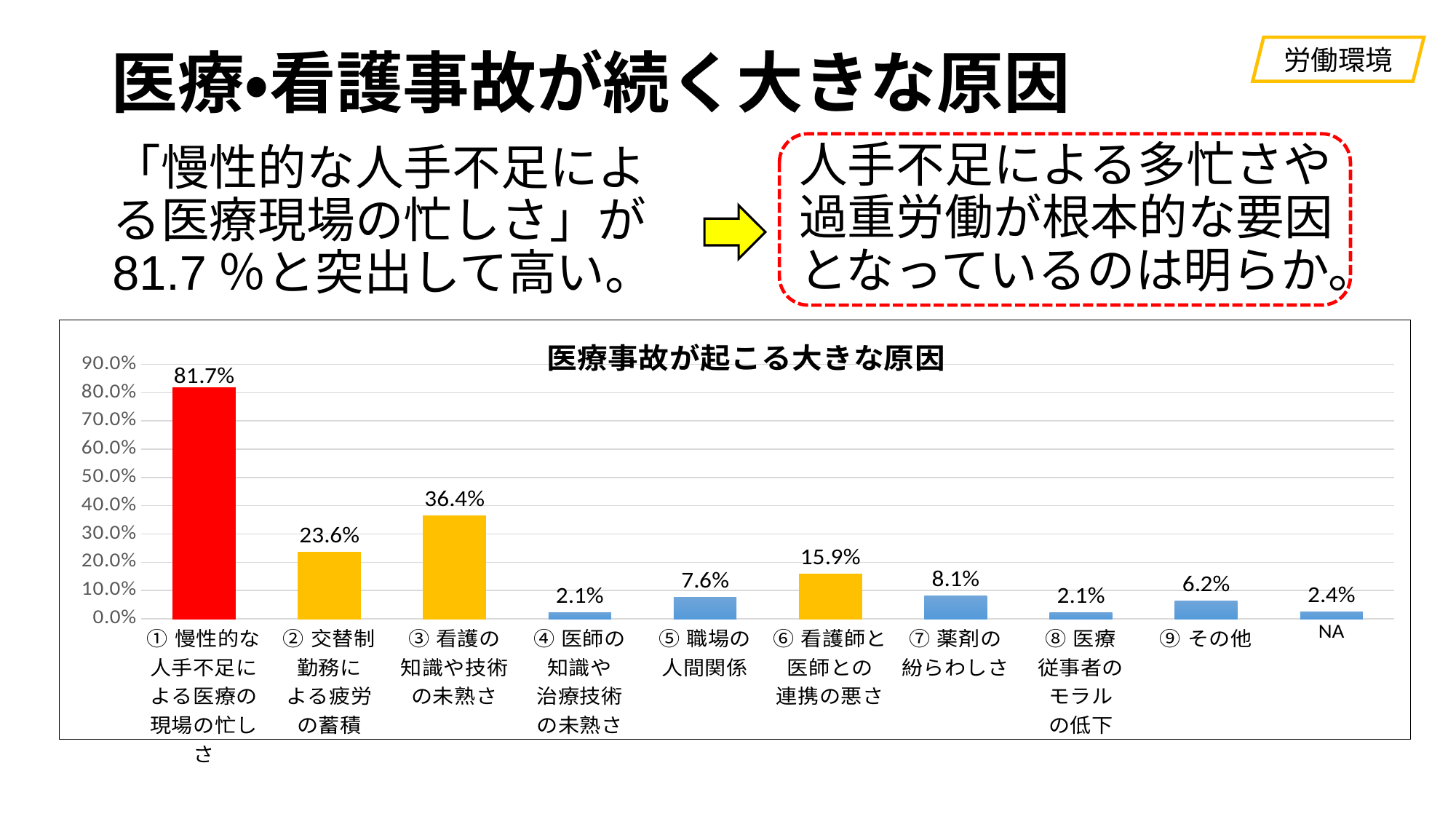

労働環境
# 医療・看護事故が続く大きな原因

人手不足による多忙さや過重労働が根本的な要因となっているのは明らか。
「慢性的な人手不足による医療現場の忙しさ」が81.7％と突出して高い。

### Chart: 医療事故が起こる大きな原因

| Category |  |
|---|---|
| ①慢性的な
人手不足に
よる医療の
現場の忙しさ | 0.8174737035787666 |
| ②交替制
勤務に
よる疲労
の蓄積 | 0.23631512772547456 |
| ③看護の
知識や技術
の未熟さ | 0.3641019350486062 |
| ④医師の
知識や
治療技術
の未熟さ | 0.021190468888957037 |
| ⑤職場の
人間関係 | 0.07574595970437609 |
| ⑥看護師と
医師との
連携の悪さ | 0.15860651967248307 |
| ⑦薬剤の
紛らわしさ | 0.08071391333680886 |
| ⑧医療
従事者の
モラル
の低下 | 0.021282468030298384 |
| ⑨その他 | 0.06216075316630378 |
| NA | 0.024318439694562852 |